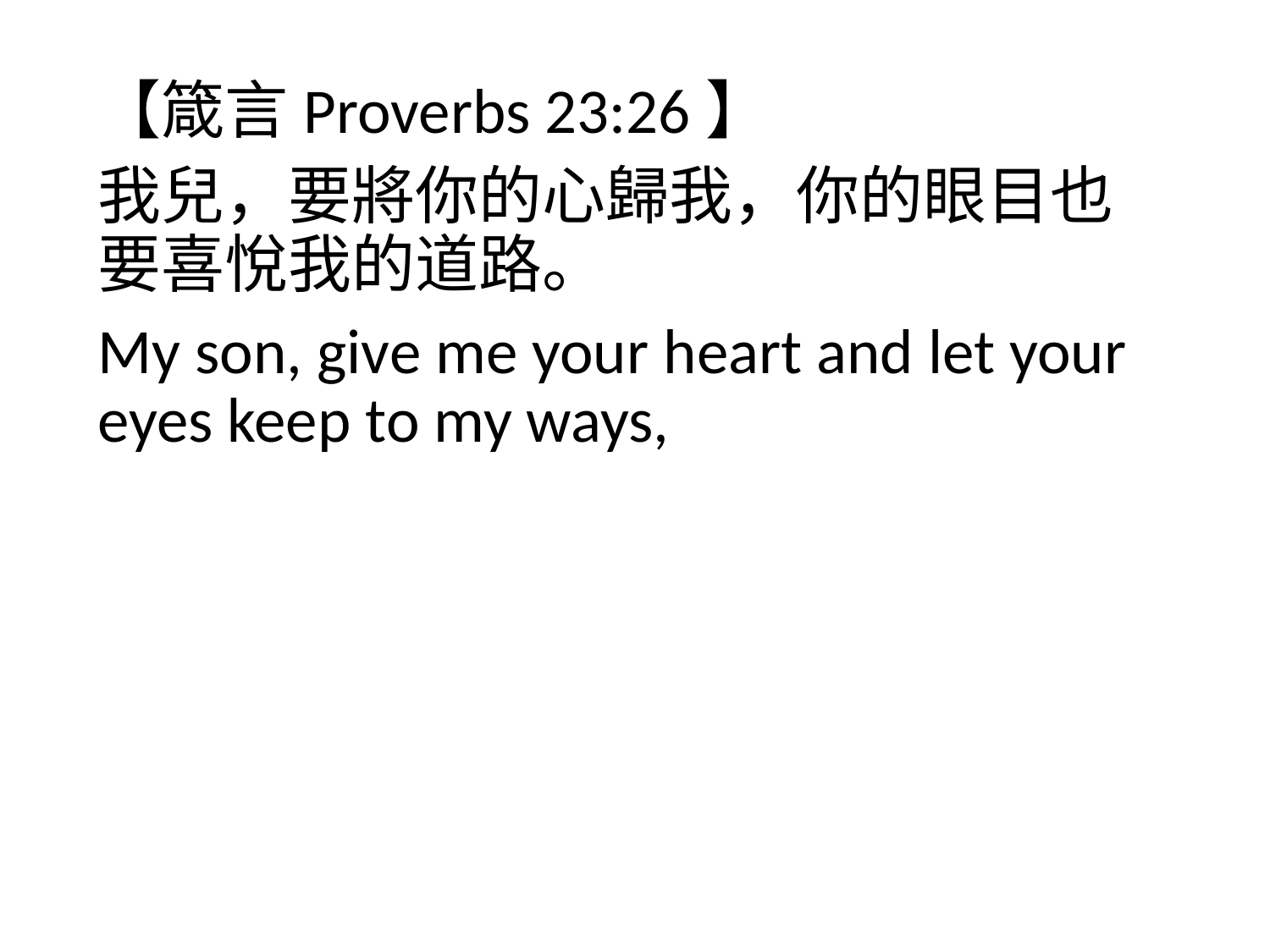

【箴言Proverbs 23:26】
我兒，要將你的心歸我，你的眼目也要喜悅我的道路。
My son, give me your heart and let your eyes keep to my ways,